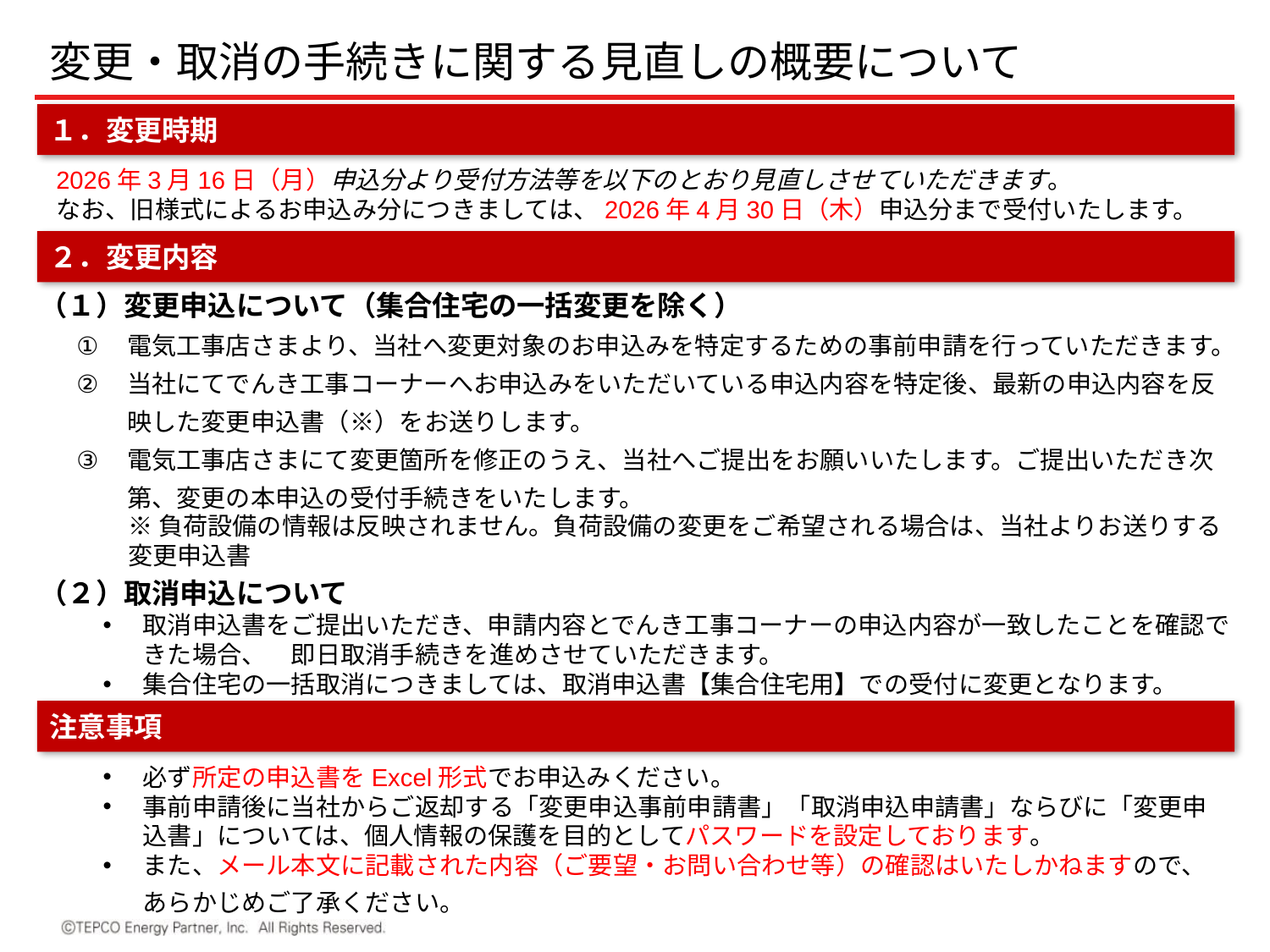

変更・取消の手続きに関する見直しの概要について
１．変更時期
2026年3月16日（月）申込分より受付方法等を以下のとおり見直しさせていただきます。
なお、旧様式によるお申込み分につきましては、2026年4月30日（木）申込分まで受付いたします。
２．変更内容
（１）変更申込について（集合住宅の一括変更を除く）
電気工事店さまより、当社へ変更対象のお申込みを特定するための事前申請を行っていただきます。
当社にてでんき工事コーナーへお申込みをいただいている申込内容を特定後、最新の申込内容を反映した変更申込書（※）をお送りします。
電気工事店さまにて変更箇所を修正のうえ、当社へご提出をお願いいたします。ご提出いただき次第、変更の本申込の受付手続きをいたします。
※負荷設備の情報は反映されません。負荷設備の変更をご希望される場合は、当社よりお送りする変更申込書
　 に直接ご記入ください。（動力プランについては、「動力プラン契約電力変更申込書別紙」をご提出ください。）
（２）取消申込について
取消申込書をご提出いただき、申請内容とでんき工事コーナーの申込内容が一致したことを確認できた場合、　即日取消手続きを進めさせていただきます。
集合住宅の一括取消につきましては、取消申込書【集合住宅用】での受付に変更となります。
注意事項
必ず所定の申込書をExcel形式でお申込みください。
事前申請後に当社からご返却する「変更申込事前申請書」「取消申込申請書」ならびに「変更申込書」については、個人情報の保護を目的としてパスワードを設定しております。
また、メール本文に記載された内容（ご要望・お問い合わせ等）の確認はいたしかねますので、 あらかじめご了承ください。